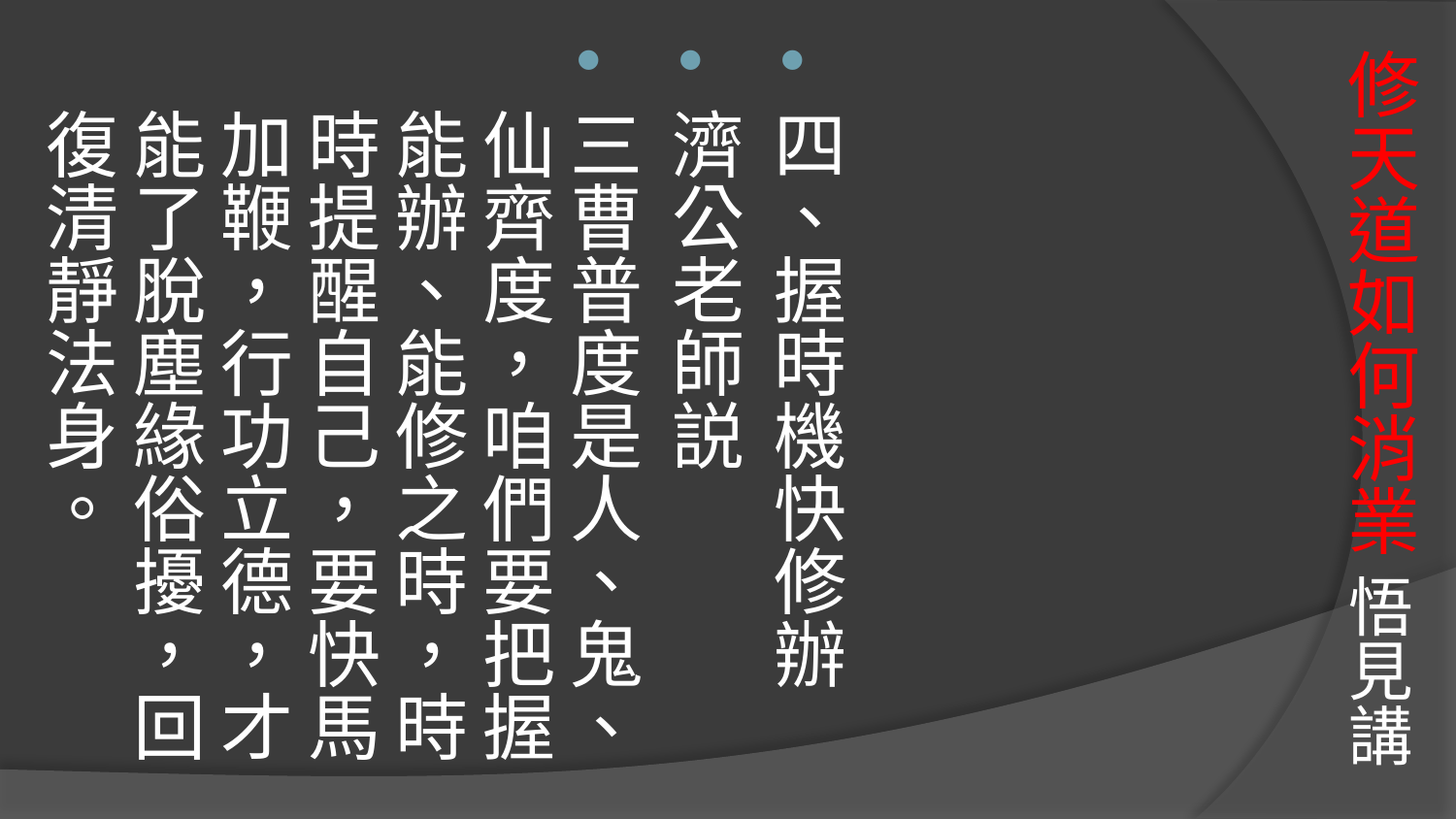

# 修天道如何消業 悟見講
四、握時機快修辦
濟公老師説
三曹普度是人、鬼、仙齊度，咱們要把握能辦、能修之時，時時提醒自己，要快馬加鞭，行功立德，才能了脫塵緣俗擾，回復清靜法身。